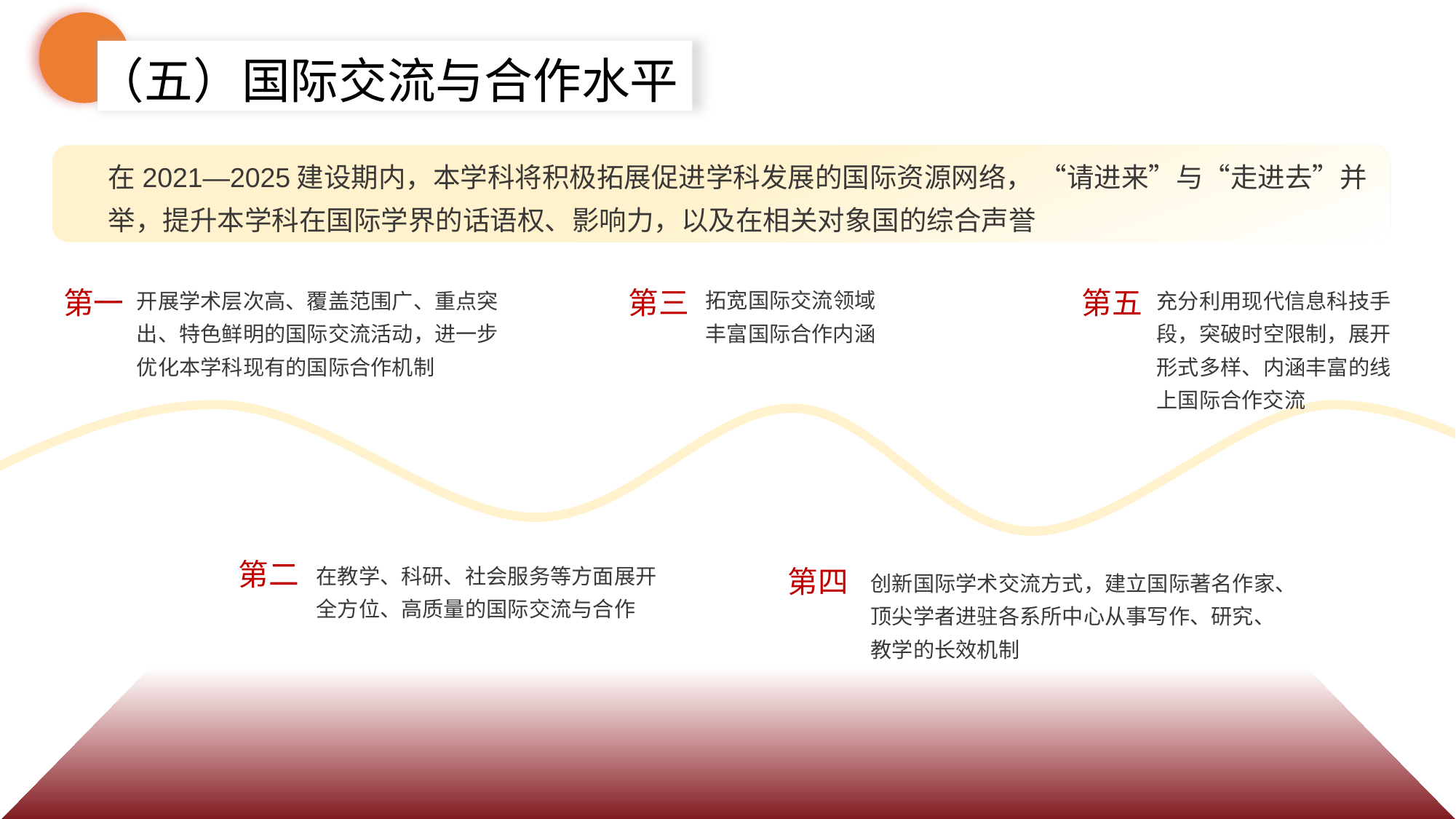

（五）国际交流与合作水平

在2021—2025建设期内，本学科将积极拓展促进学科发展的国际资源网络， “请进来”与“走进去”并举，提升本学科在国际学界的话语权、影响力，以及在相关对象国的综合声誉
开展学术层次高、覆盖范围广、重点突出、特色鲜明的国际交流活动，进一步优化本学科现有的国际合作机制
拓宽国际交流领域
丰富国际合作内涵
充分利用现代信息科技手段，突破时空限制，展开形式多样、内涵丰富的线上国际合作交流
第一
第三
第五

第二
在教学、科研、社会服务等方面展开全方位、高质量的国际交流与合作
第四
创新国际学术交流方式，建立国际著名作家、顶尖学者进驻各系所中心从事写作、研究、教学的长效机制